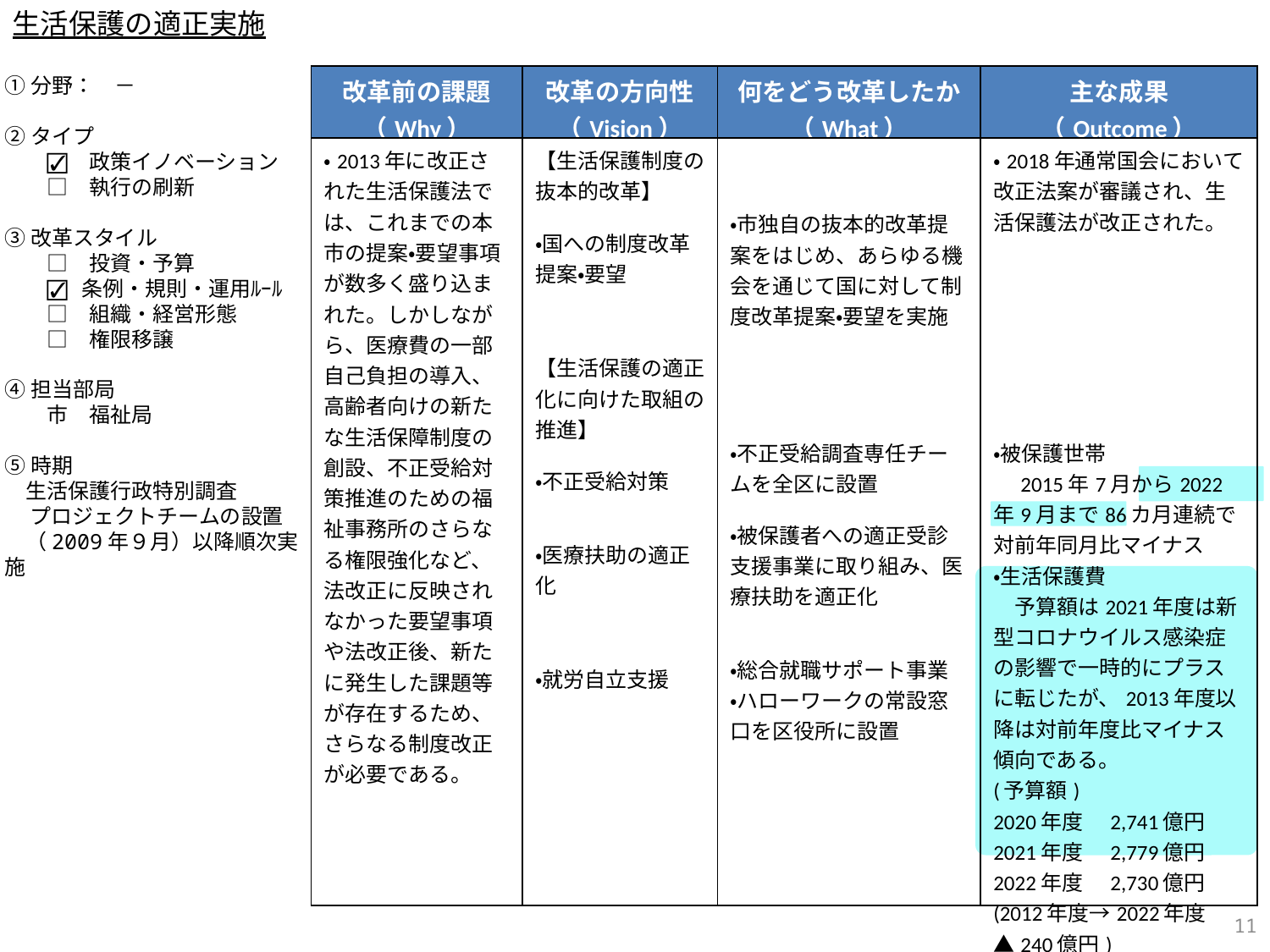

生活保護の適正実施
①分野：　－

②タイプ
　　☑　政策イノベーション
　　□　執行の刷新

③改革スタイル
　　□　投資・予算
　　☑   条例・規則・運用ﾙｰﾙ
　　□　組織・経営形態
　　□　権限移譲

④担当部局
　　市　福祉局

⑤時期
　生活保護行政特別調査
　 プロジェクトチームの設置
　（2009年９月）以降順次実施
| 改革前の課題 （Why） | 改革の方向性 （Vision） | 何をどう改革したか （What） | 主な成果 （Outcome） |
| --- | --- | --- | --- |
| ・2013年に改正された生活保護法では、これまでの本市の提案・要望事項が数多く盛り込まれた。しかしながら、医療費の一部自己負担の導入、高齢者向けの新たな生活保障制度の創設、不正受給対策推進のための福祉事務所のさらなる権限強化など、法改正に反映されなかった要望事項や法改正後、新たに発生した課題等が存在するため、さらなる制度改正が必要である。 | 【生活保護制度の抜本的改革】 ・国への制度改革提案・要望 【生活保護の適正化に向けた取組の推進】 ・不正受給対策 ・医療扶助の適正化 ・就労自立支援 | ・市独自の抜本的改革提案をはじめ、あらゆる機会を通じて国に対して制度改革提案・要望を実施 ・不正受給調査専任チームを全区に設置 ・被保護者への適正受診支援事業に取り組み、医療扶助を適正化 ・総合就職サポート事業 ・ハローワークの常設窓口を区役所に設置 | ・2018年通常国会において改正法案が審議され、生活保護法が改正された。 　 ・被保護世帯 　2015年7月から2022年9月まで86カ月連続で対前年同月比マイナス ・生活保護費 　予算額は2021年度は新型コロナウイルス感染症の影響で一時的にプラスに転じたが、2013年度以降は対前年度比マイナス傾向である。 (予算額) 2020年度　2,741億円 2021年度　2,779億円 2022年度　2,730億円 (2012年度→2022年度　▲240億円) |

11